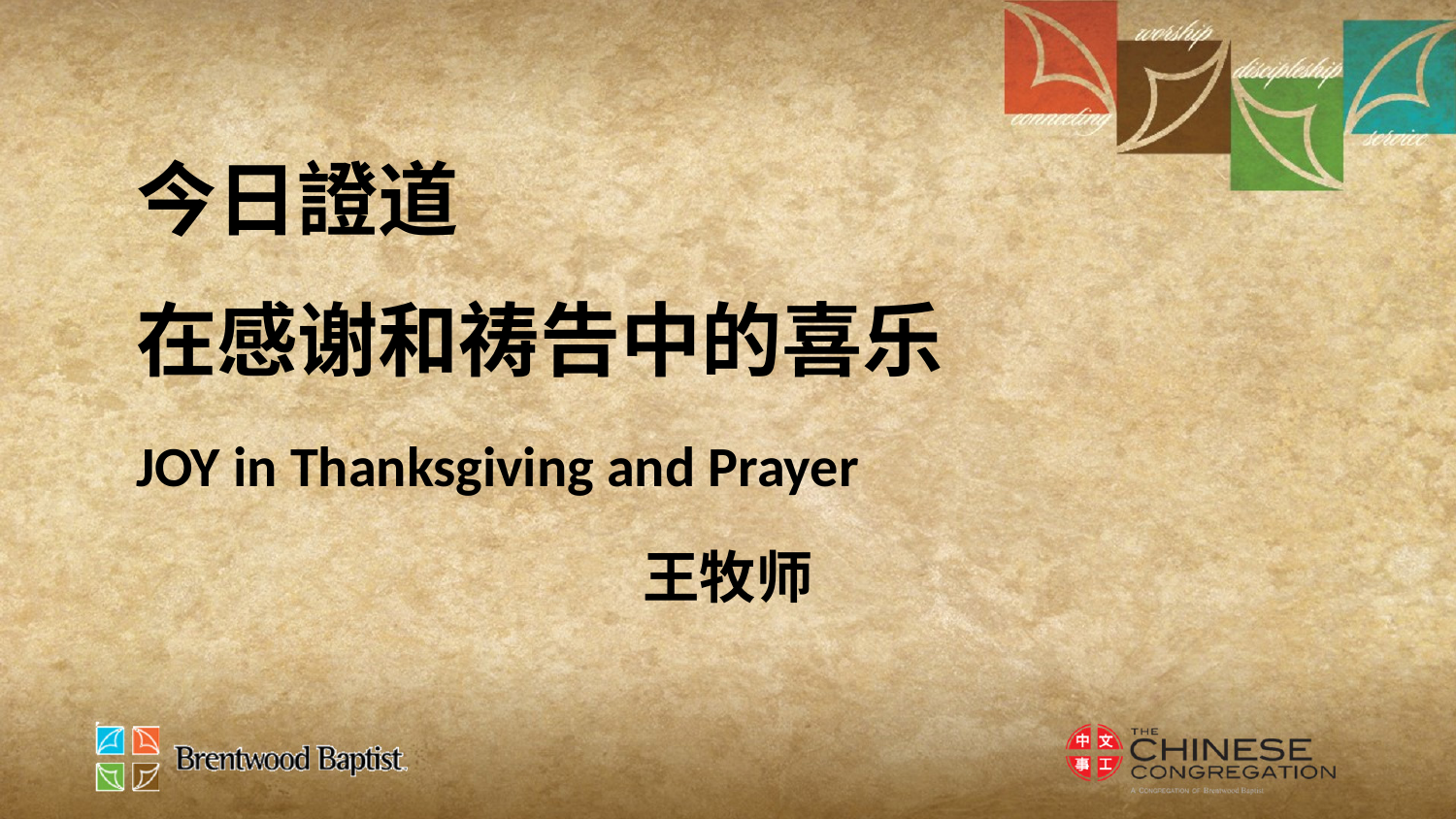

今日證道

在感谢和祷告中的喜乐

JOY in Thanksgiving and Prayer

王牧师